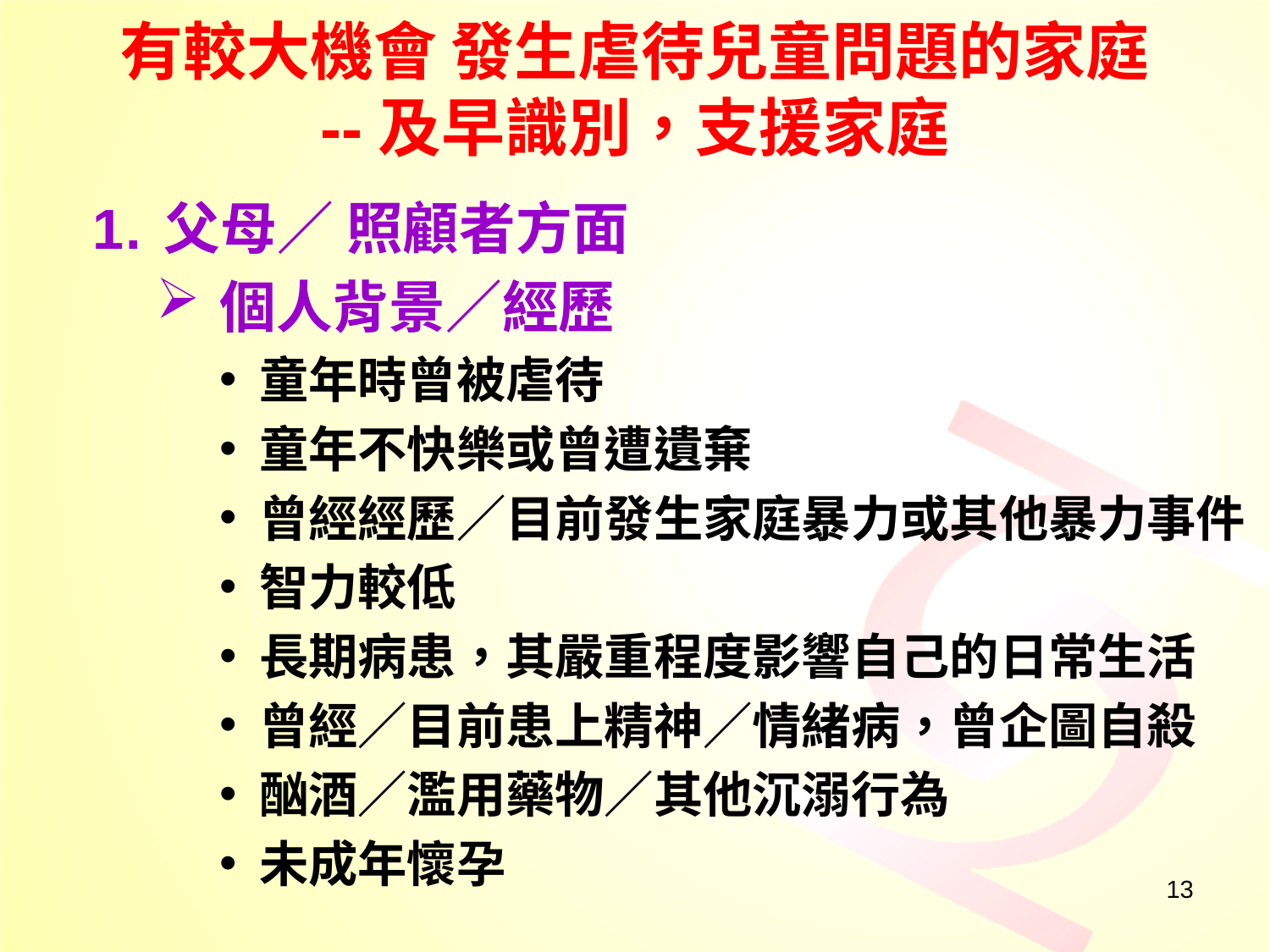

# 有較大機會 發生虐待兒童問題的家庭 --及早識別，支援家庭
父母／ 照顧者方面
個人背景／經歷
童年時曾被虐待
童年不快樂或曾遭遺棄
曾經經歷／目前發生家庭暴力或其他暴力事件
智力較低
長期病患，其嚴重程度影響自己的日常生活
曾經／目前患上精神／情緒病，曾企圖自殺
酗酒／濫用藥物／其他沉溺行為
未成年懷孕

13